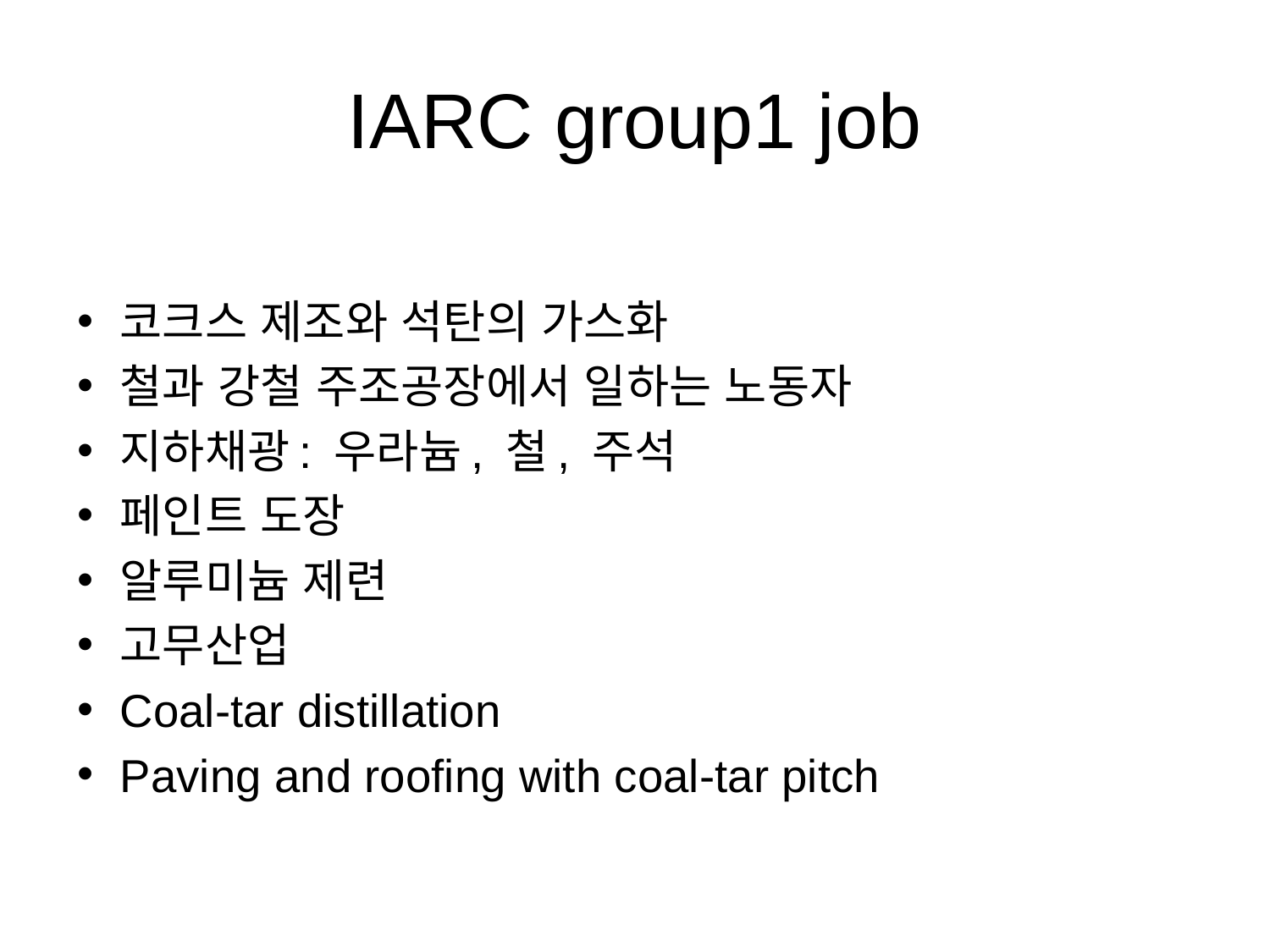

# IARC group1 job
코크스 제조와 석탄의 가스화
철과 강철 주조공장에서 일하는 노동자
지하채광: 우라늄, 철, 주석
페인트 도장
알루미늄 제련
고무산업
Coal-tar distillation
Paving and roofing with coal-tar pitch